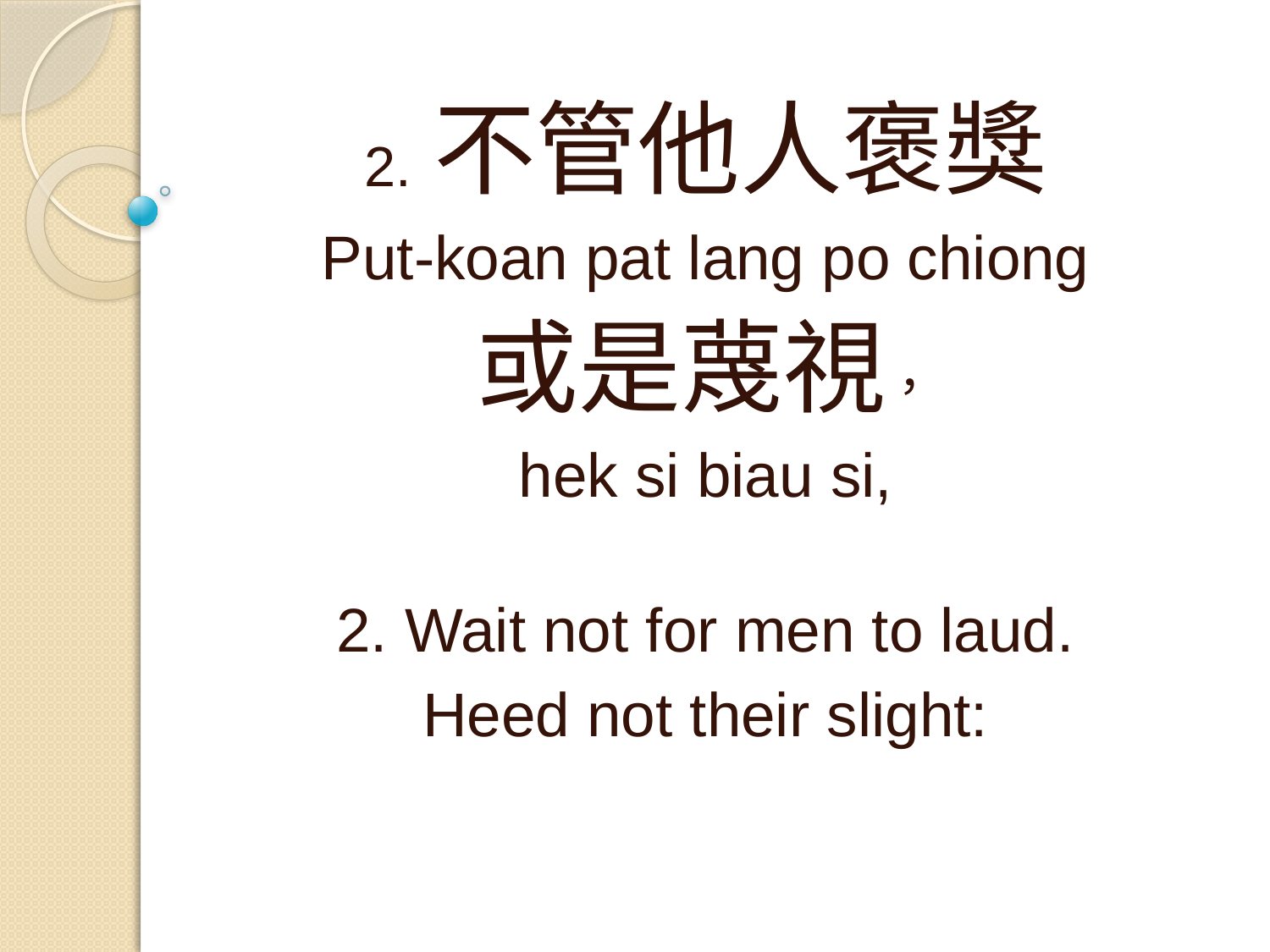

2. 不管他人褒獎
Put-koan pat lang po chiong
或是蔑視，
hek si biau si,

2. Wait not for men to laud.
Heed not their slight: